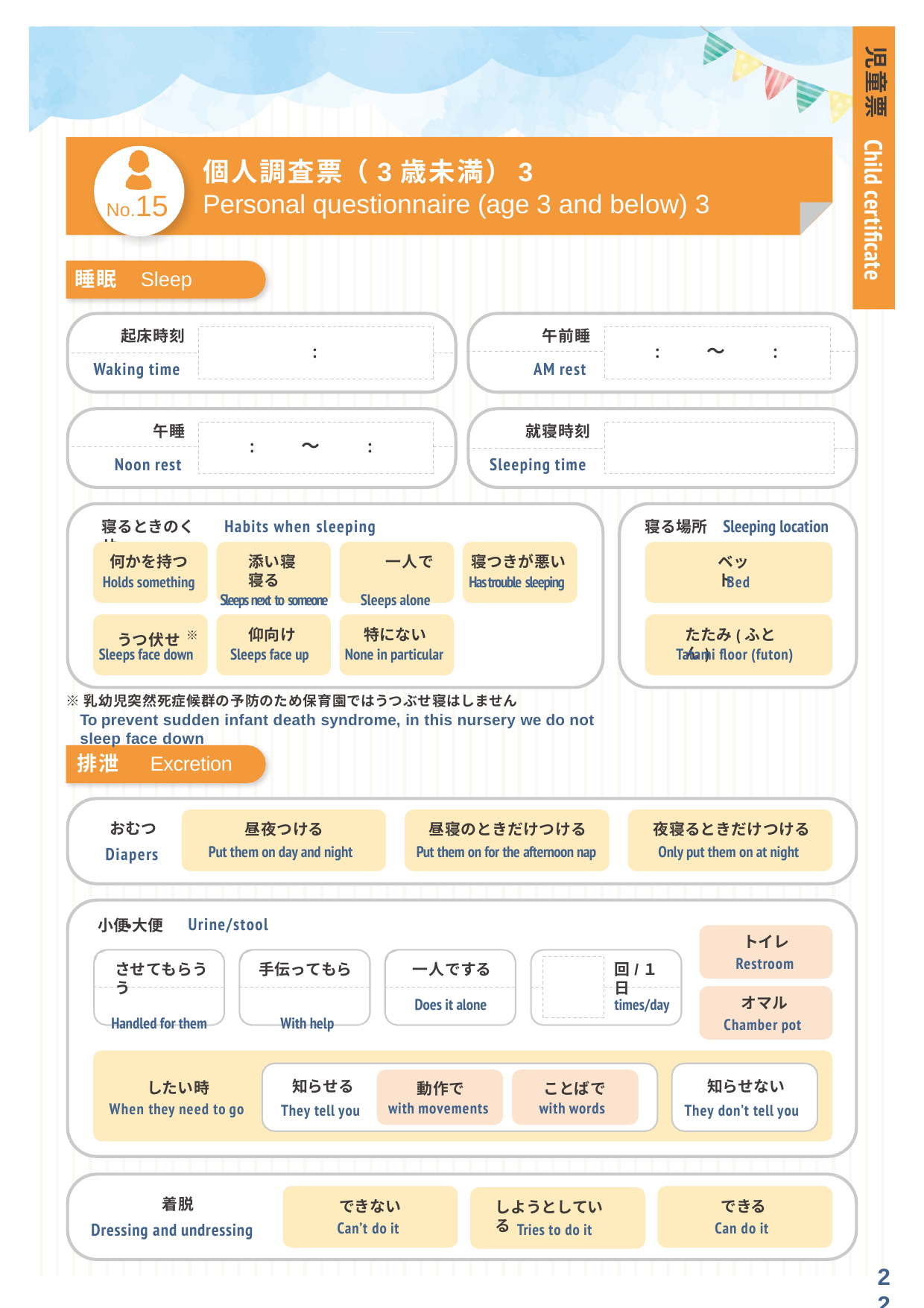

児童票

Child certificate

個人調査票（3歳未満）3
No.15
Personal questionnaire (age 3 and below) 3
睡眠	Sleep

起床時刻
午前睡

:
～
:
:
Waking time
AM rest

午睡
就寝時刻

:
:
～
:
Sleeping time
Noon rest

Habits when sleeping
添い寝	一人で寝る
Sleeps next to someone	Sleeps alone
Sleeping location
寝るときのくせ
寝る場所

何かを持つ
寝つきが悪い
ベット
Has trouble sleeping
Bed
Holds something

うつ伏せ ※
仰向け
特にない
たたみ(ふとん)
Tatami floor (futon)
Sleeps face down
Sleeps face up
None in particular
※乳幼児突然死症候群の予防のため保育園ではうつぶせ寝はしません
To prevent sudden infant death syndrome, in this nursery we do not sleep face down
排泄	Excretion

おむつ
夜寝るときだけつける
昼夜つける
昼寝のときだけつける
Only put them on at night
Put them on day and night
Put them on for the afternoon nap
Diapers

Urine/stool
小便・大便

トイレ
Restroom

させてもらう	手伝ってもらう
Handled for them	With help
一人でする
回/１日

オマル
Does it alone
times/day
Chamber pot

知らせる
知らせない
したい時
動作で
ことばで
with words
with movements
When they need to go
They tell you
They don’t tell you

着脱
できない
できる
しようとしている
Can’t do it
Can do it
Dressing and undressing
Tries to do it
22